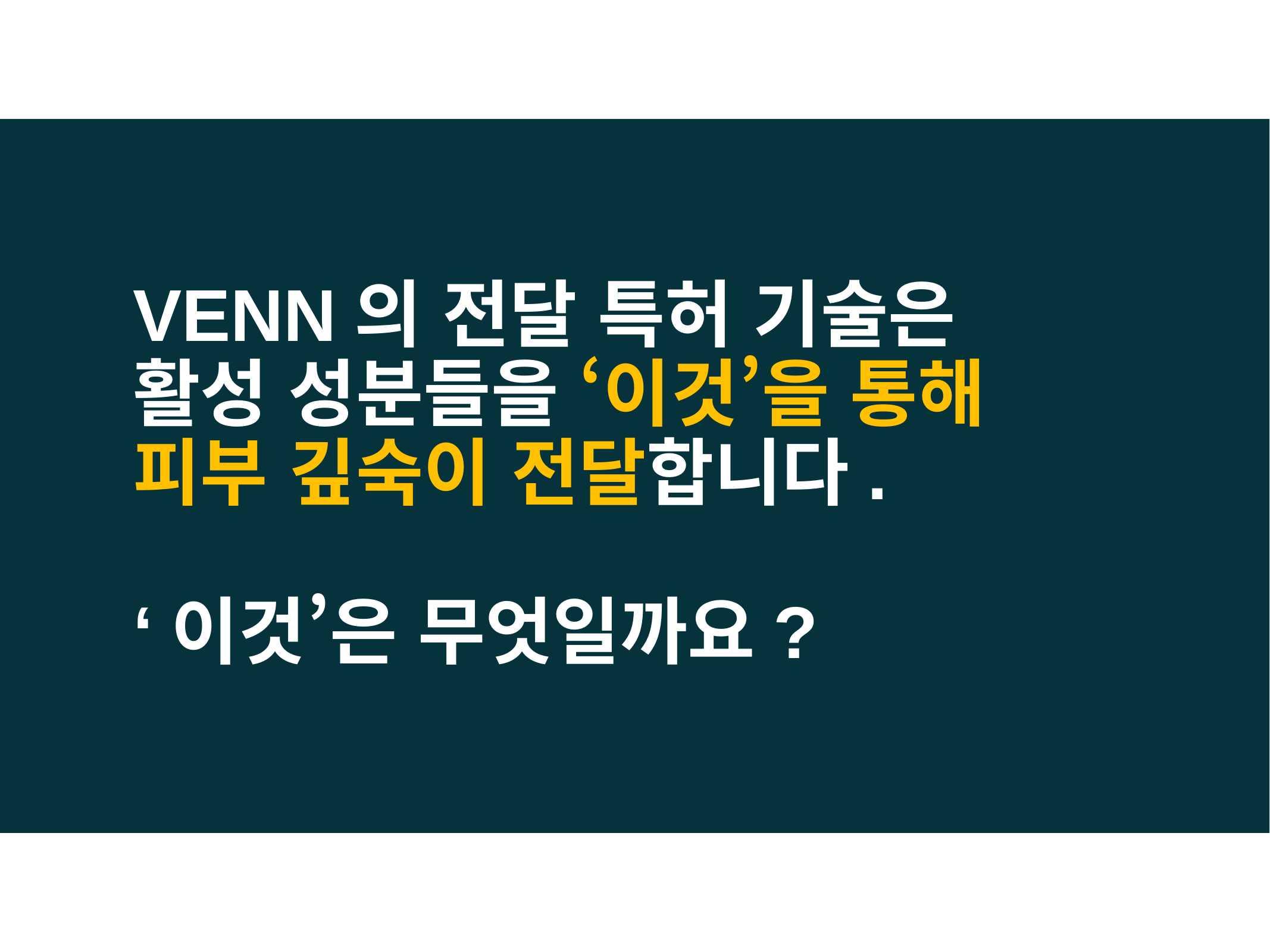

VENN의 전달 특허 기술은
활성 성분들을 ‘이것’을 통해
피부 깊숙이 전달합니다.
‘이것’은 무엇일까요?